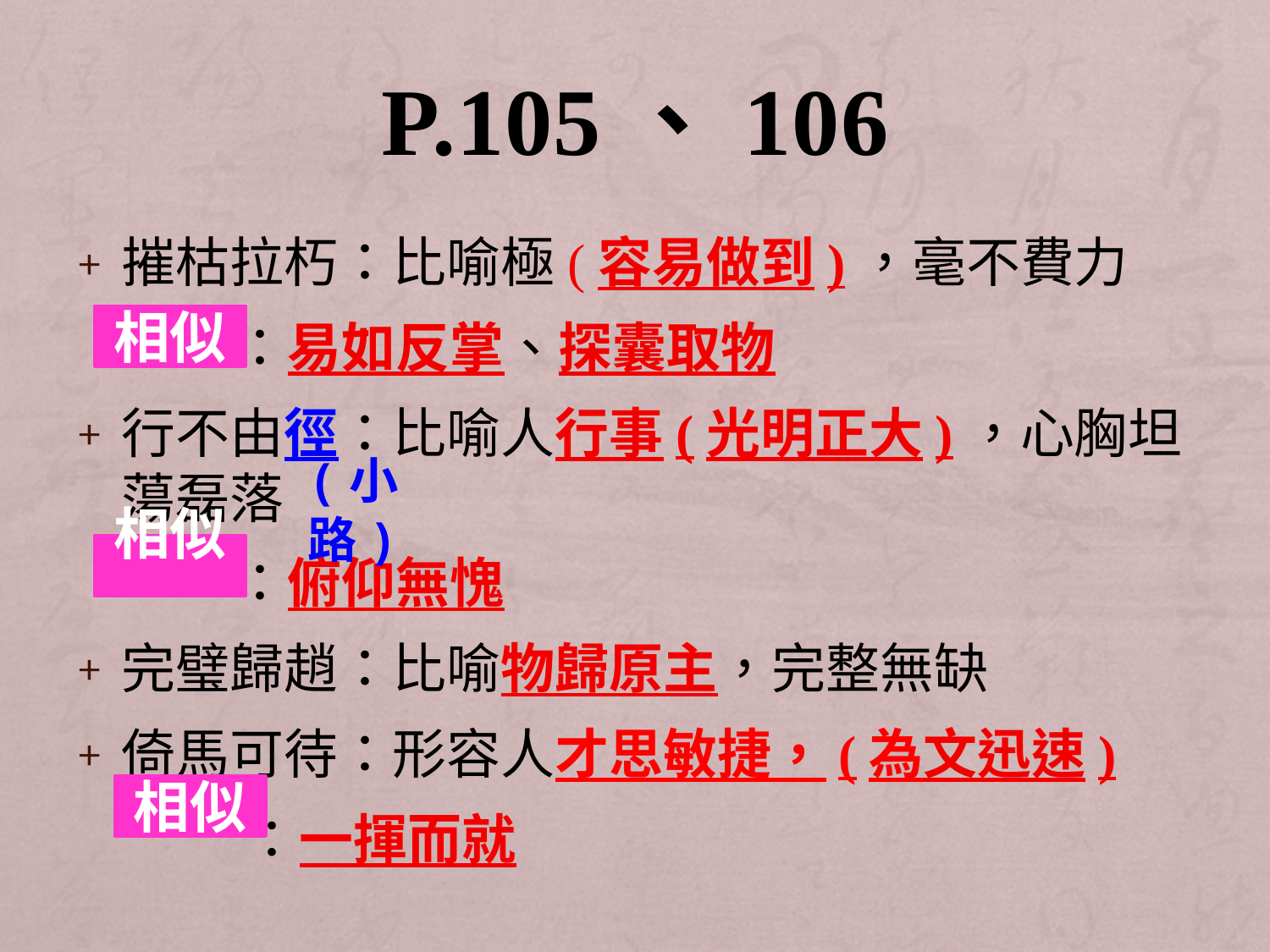

# P.105、106
摧枯拉朽：比喻極(容易做到)，毫不費力
            ：易如反掌、探囊取物
行不由徑：比喻人行事(光明正大)，心胸坦蕩磊落
            ：俯仰無愧
完璧歸趙：比喻物歸原主，完整無缺
倚馬可待：形容人才思敏捷，(為文迅速)
             ：一揮而就
相似
(小路)
相似
相似